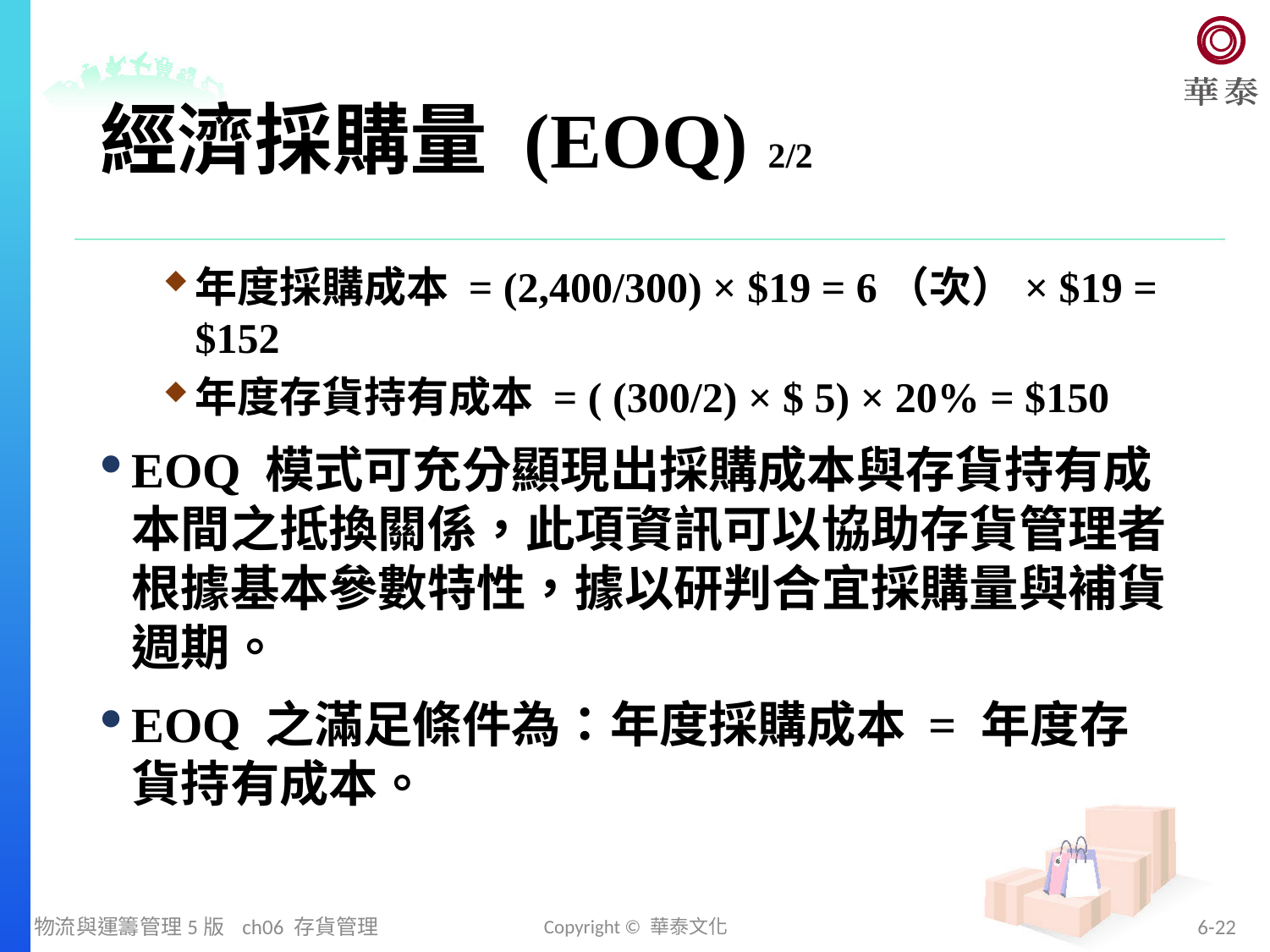

# 經濟採購量 (EOQ) 2/2
年度採購成本 = (2,400/300) × $19 = 6（次）× $19 = $152
年度存貨持有成本 = ( (300/2) × $ 5) × 20% = $150
EOQ 模式可充分顯現出採購成本與存貨持有成本間之抵換關係，此項資訊可以協助存貨管理者根據基本參數特性，據以研判合宜採購量與補貨週期。
EOQ 之滿足條件為：年度採購成本 = 年度存貨持有成本。
物流與運籌管理5版  ch06 存貨管理
Copyright © 華泰文化
6-22